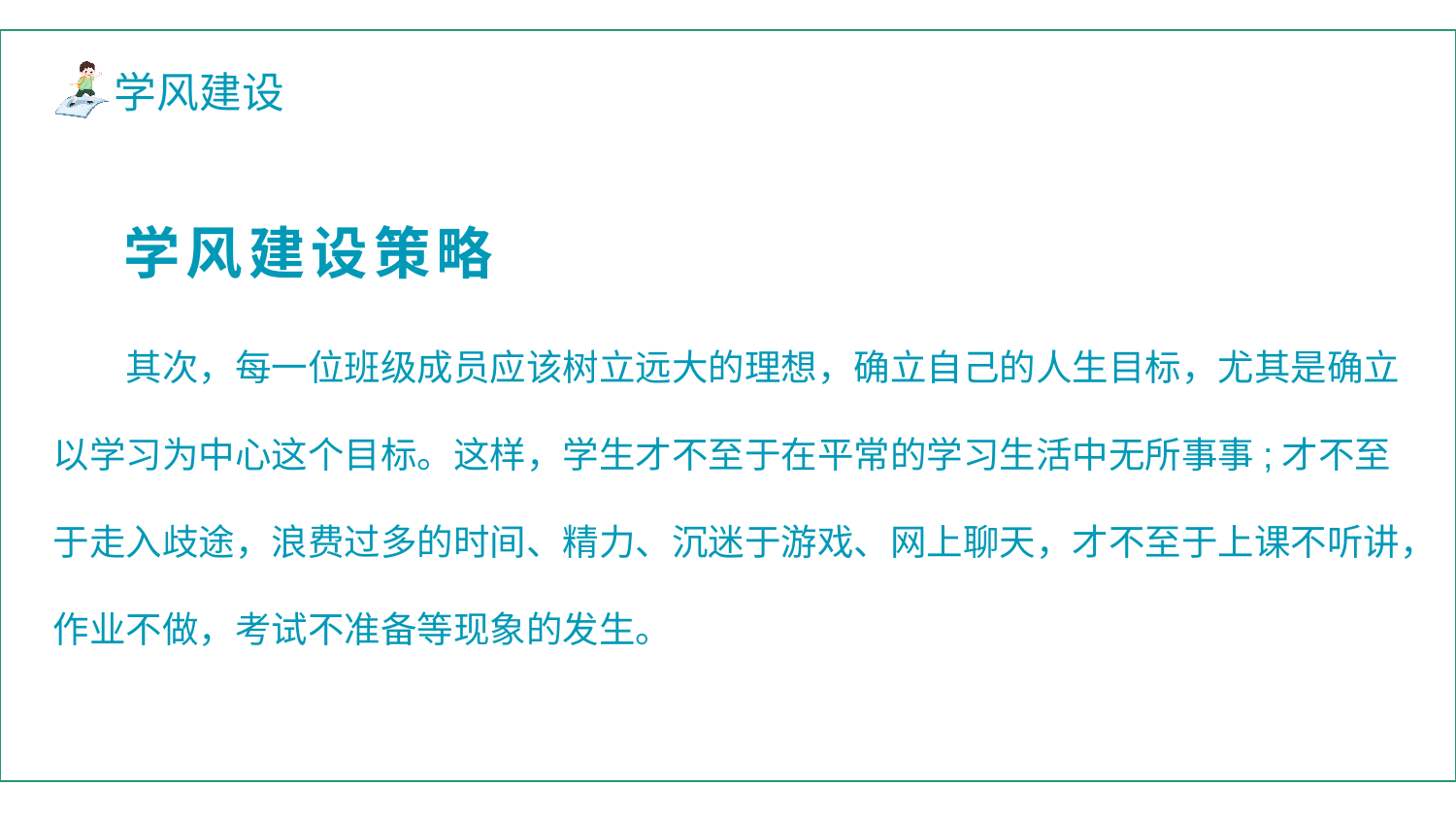

学风建设策略
其次，每一位班级成员应该树立远大的理想，确立自己的人生目标，尤其是确立以学习为中心这个目标。这样，学生才不至于在平常的学习生活中无所事事;才不至于走入歧途，浪费过多的时间、精力、沉迷于游戏、网上聊天，才不至于上课不听讲，作业不做，考试不准备等现象的发生。